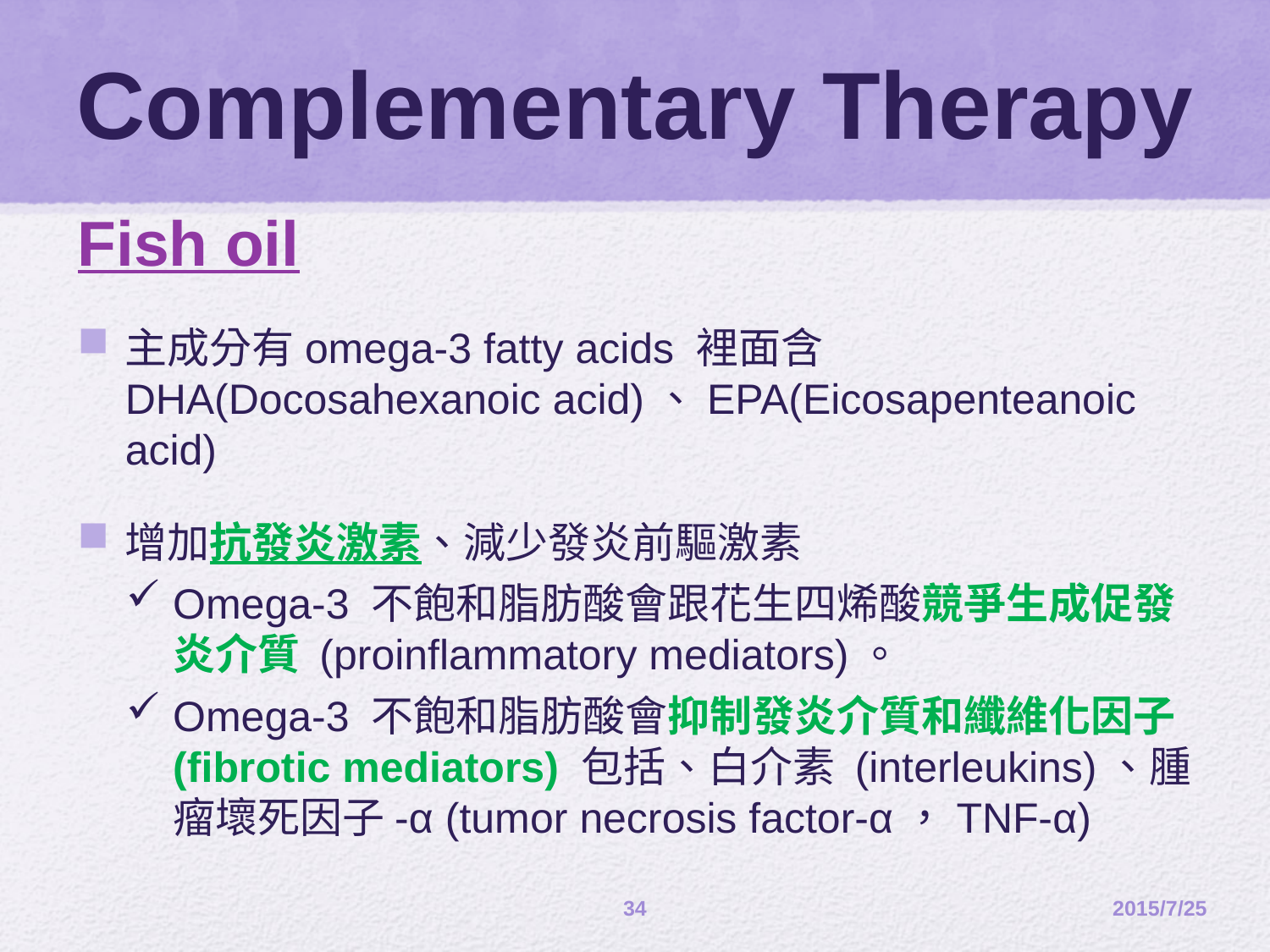

Complementary Therapy
Fish oil
主成分有omega-3 fatty acids 裡面含DHA(Docosahexanoic acid)、EPA(Eicosapenteanoic acid)
增加抗發炎激素、減少發炎前驅激素
Omega-3 不飽和脂肪酸會跟花生四烯酸競爭生成促發炎介質 (proinflammatory mediators)。
Omega-3 不飽和脂肪酸會抑制發炎介質和纖維化因子 (fibrotic mediators) 包括、白介素 (interleukins)、腫瘤壞死因子-α (tumor necrosis factor-α，TNF-α)

34
2015/7/25